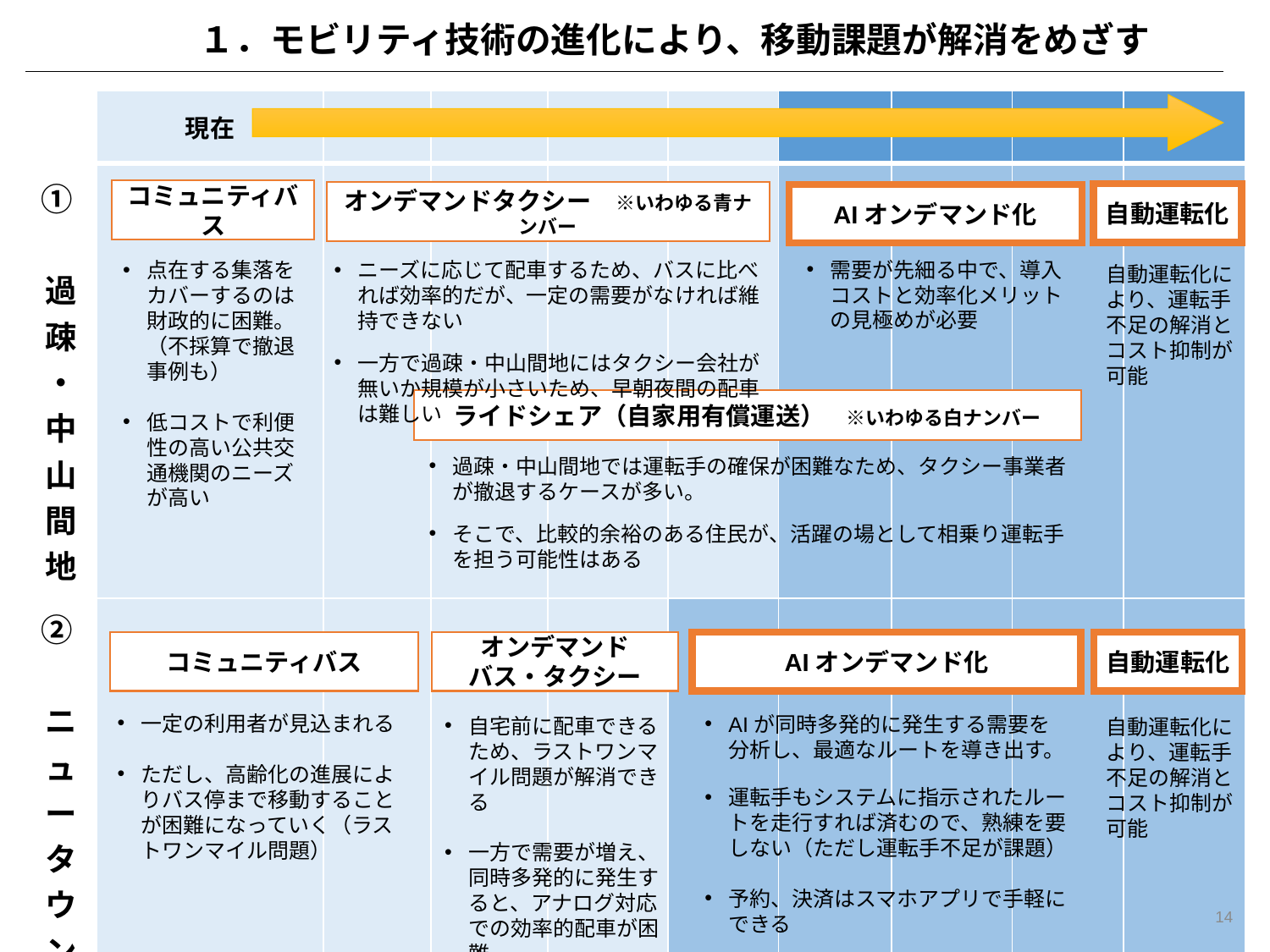

１．モビリティ技術の進化により、移動課題が解消をめざす
|  | 現在 |  |  |  |  |  |  |  |  |
| --- | --- | --- | --- | --- | --- | --- | --- | --- | --- |
| ①　過疎・中山間地 |  |  |  |  |  |  |  |  |  |
| ②　ニュータウン |  |  |  |  |  |  |  |  |  |

コミュニティバス
オンデマンドタクシー　※いわゆる青ナンバー
自動運転化
AIオンデマンド化
需要が先細る中で、導入コストと効率化メリットの見極めが必要
点在する集落をカバーするのは財政的に困難。（不採算で撤退事例も）

低コストで利便性の高い公共交通機関のニーズが高い
ニーズに応じて配車するため、バスに比べれば効率的だが、一定の需要がなければ維持できない

一方で過疎・中山間地にはタクシー会社が無いか規模が小さいため、早朝夜間の配車は難しい
自動運転化により、運転手不足の解消とコスト抑制が可能
ライドシェア（自家用有償運送）　※いわゆる白ナンバー
過疎・中山間地では運転手の確保が困難なため、タクシー事業者が撤退するケースが多い。

そこで、比較的余裕のある住民が、活躍の場として相乗り運転手を担う可能性はある
コミュニティバス
オンデマンド
バス・タクシー
AIオンデマンド化
自動運転化
一定の利用者が見込まれる

ただし、高齢化の進展によりバス停まで移動することが困難になっていく（ラストワンマイル問題）
AIが同時多発的に発生する需要を分析し、最適なルートを導き出す。

運転手もシステムに指示されたルートを走行すれば済むので、熟練を要しない（ただし運転手不足が課題）

予約、決済はスマホアプリで手軽にできる
自宅前に配車できるため、ラストワンマイル問題が解消できる

一方で需要が増え、同時多発的に発生すると、アナログ対応での効率的配車が困難
自動運転化により、運転手不足の解消とコスト抑制が可能
14